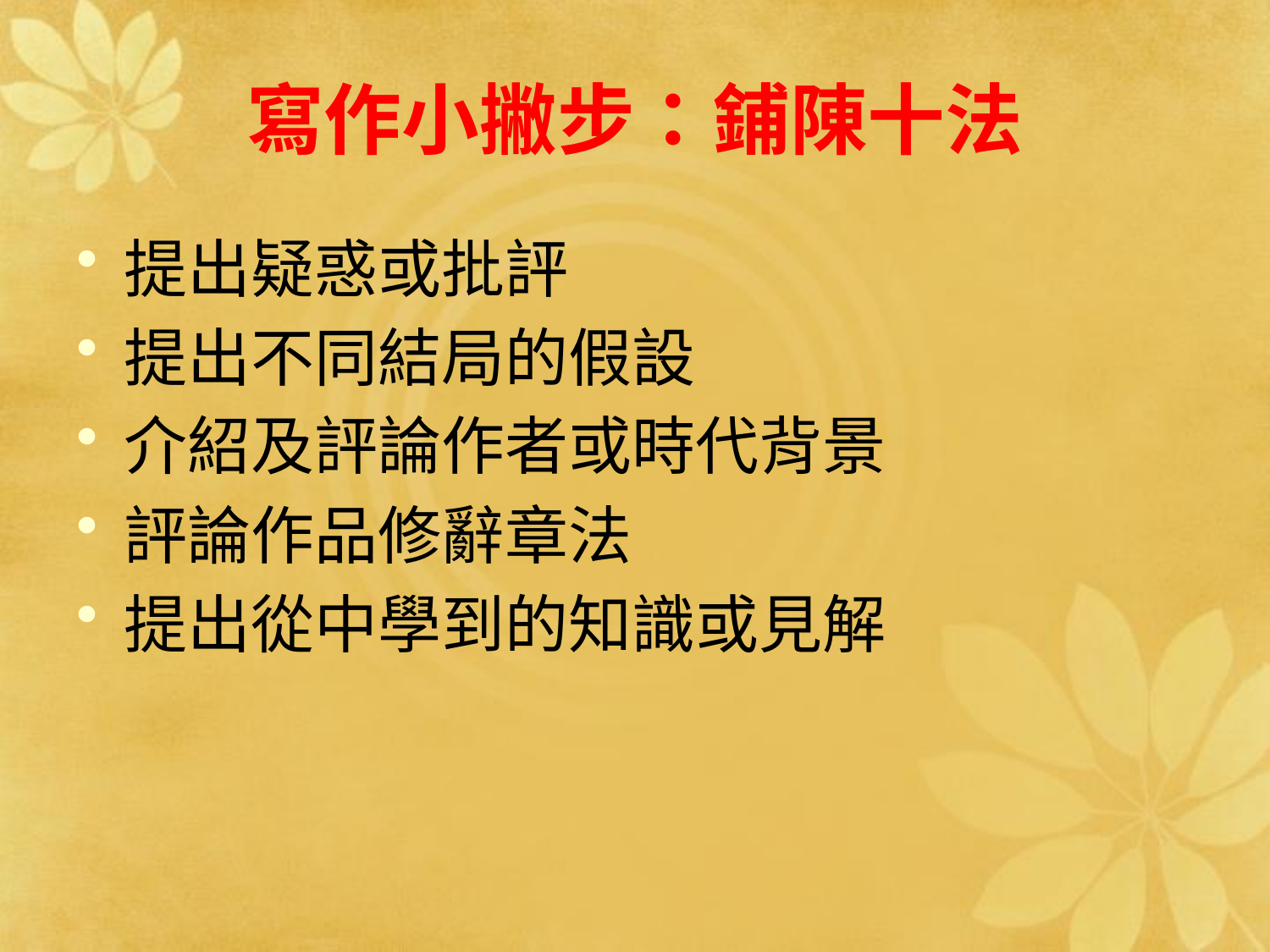

# 寫作小撇步：鋪陳十法
提出疑惑或批評
提出不同結局的假設
介紹及評論作者或時代背景
評論作品修辭章法
提出從中學到的知識或見解